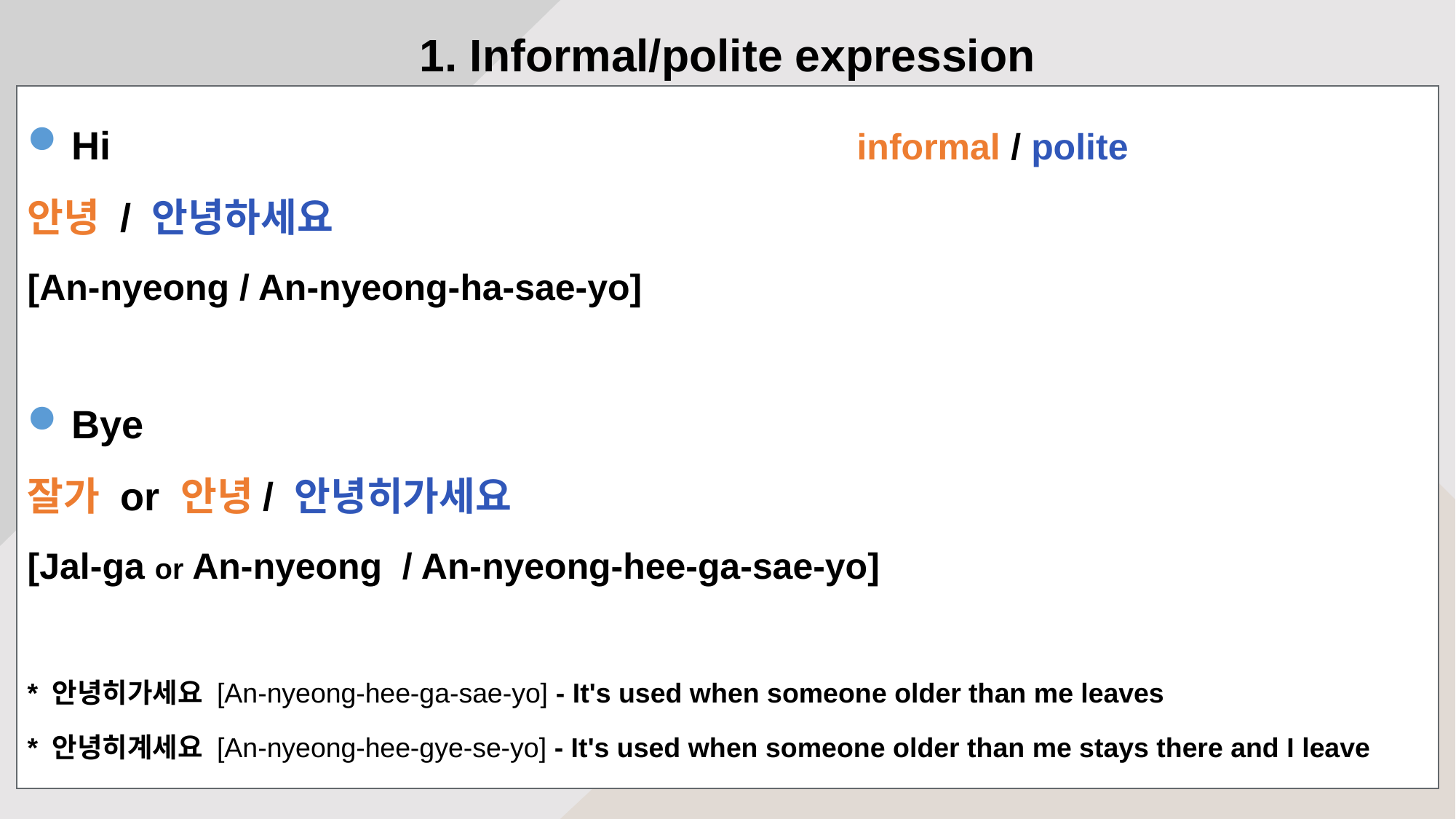

1. Informal/polite expression
Hi                                                                         informal / polite
안녕 / 안녕하세요
[An-nyeong / An-nyeong-ha-sae-yo]

Bye
잘가 or 안녕/ 안녕히가세요
[Jal-ga or An-nyeong  / An-nyeong-hee-ga-sae-yo]

* 안녕히가세요 [An-nyeong-hee-ga-sae-yo] - It's used when someone older than me leaves
* 안녕히계세요 [An-nyeong-hee-gye-se-yo] - It's used when someone older than me stays there and I leave